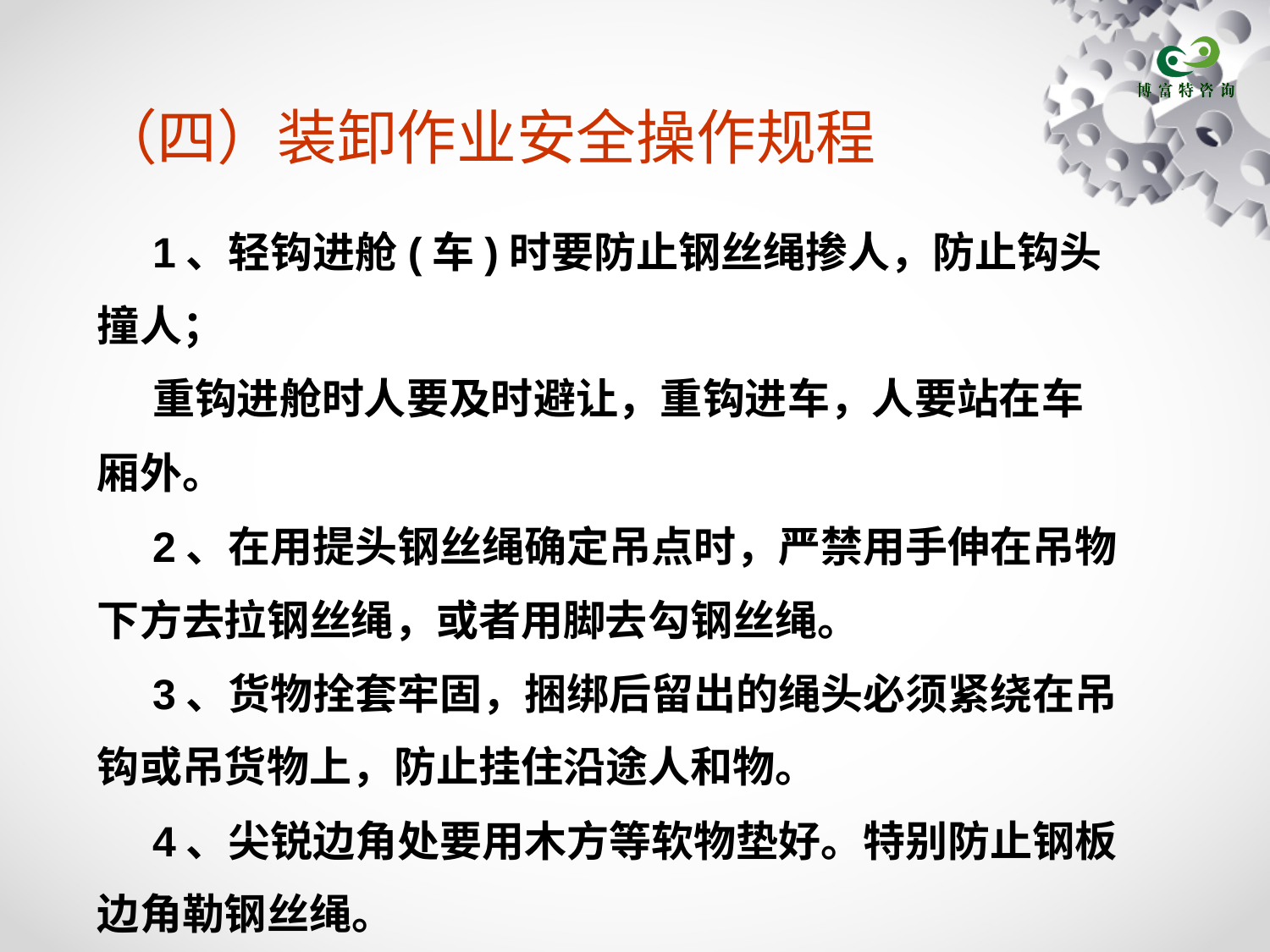

# （四）装卸作业安全操作规程
1、轻钩进舱(车)时要防止钢丝绳掺人，防止钩头撞人；
重钩进舱时人要及时避让，重钩进车，人要站在车厢外。
2、在用提头钢丝绳确定吊点时，严禁用手伸在吊物下方去拉钢丝绳，或者用脚去勾钢丝绳。
3、货物拴套牢固，捆绑后留出的绳头必须紧绕在吊钩或吊货物上，防止挂住沿途人和物。
4、尖锐边角处要用木方等软物垫好。特别防止钢板边角勒钢丝绳。